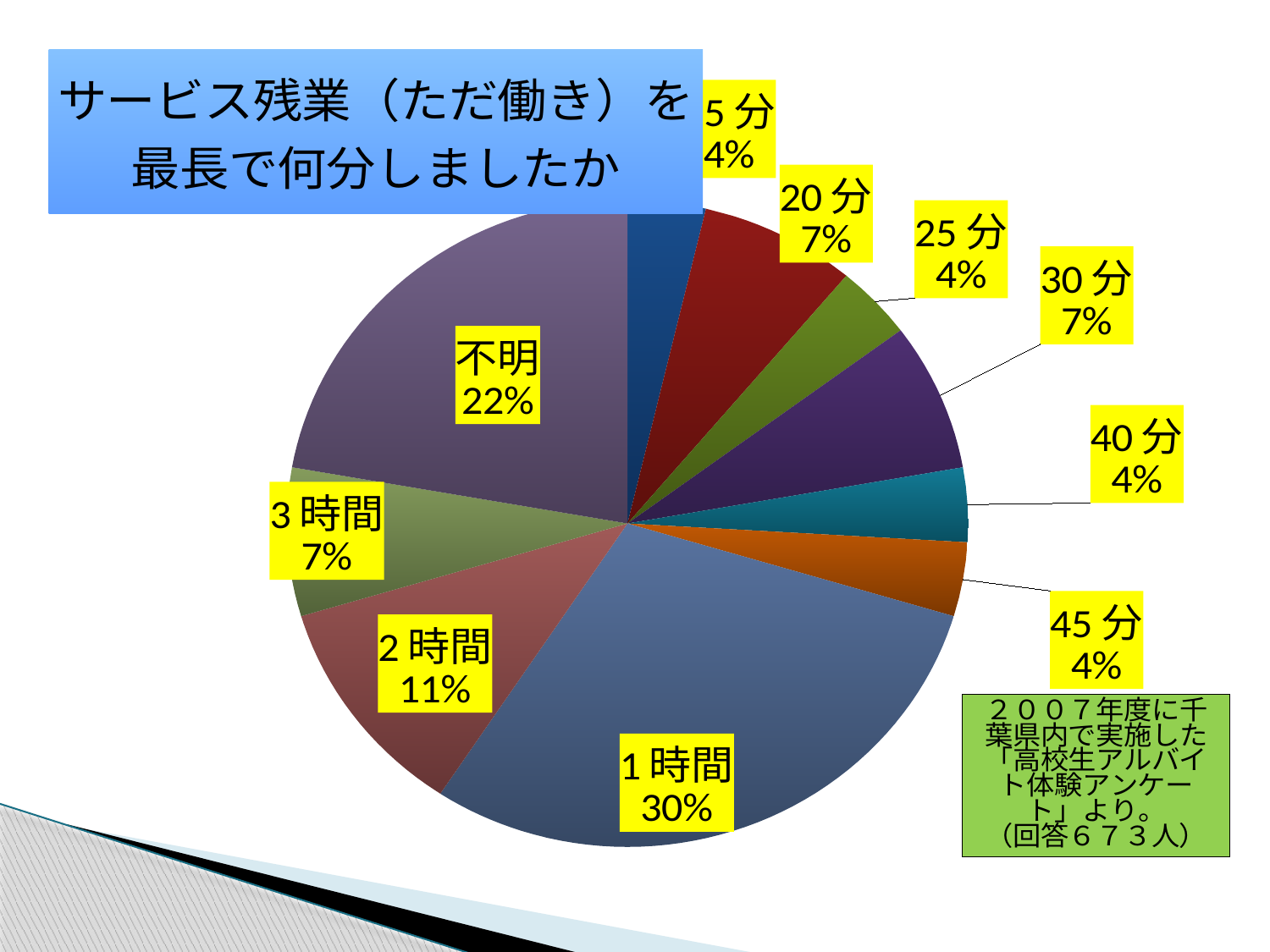

### Chart: サービス残業（ただ働き）を
最長で何分しましたか

| Category |  |
|---|---|
| 15分 | 1.0 |
| 20分 | 2.0 |
| 25分 | 1.0 |
| 30分 | 2.0 |
| 40分 | 1.0 |
| 45分 | 1.0 |
| 1時間 | 8.0 |
| 2時間 | 3.0 |
| 3時間 | 2.0 |
| 不明 | 6.0 |